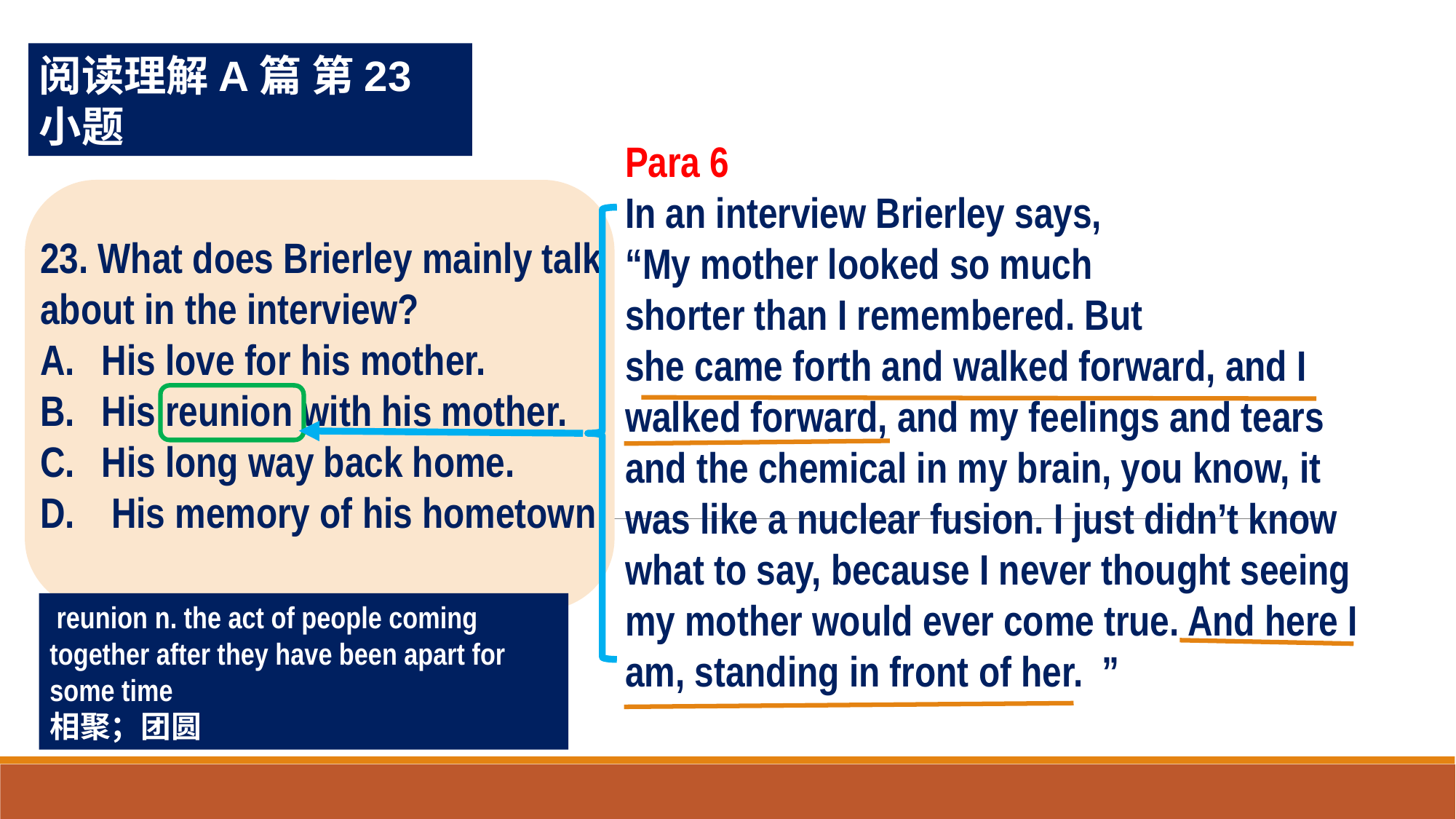

阅读理解A篇 第23小题

Para 6
In an interview Brierley says,
“My mother looked so much
shorter than I remembered. But
she came forth and walked forward, and I walked forward, and my feelings and tears and the chemical in my brain, you know, it was like a nuclear fusion. I just didn’t know what to say, because I never thought seeing my mother would ever come true. And here I am, standing in front of her.  ”

23. What does Brierley mainly talk about in the interview?
His love for his mother.
His reunion with his mother.
His long way back home.
 His memory of his hometown

 reunion n. the act of people coming together after they have been apart for some time
相聚；团圆